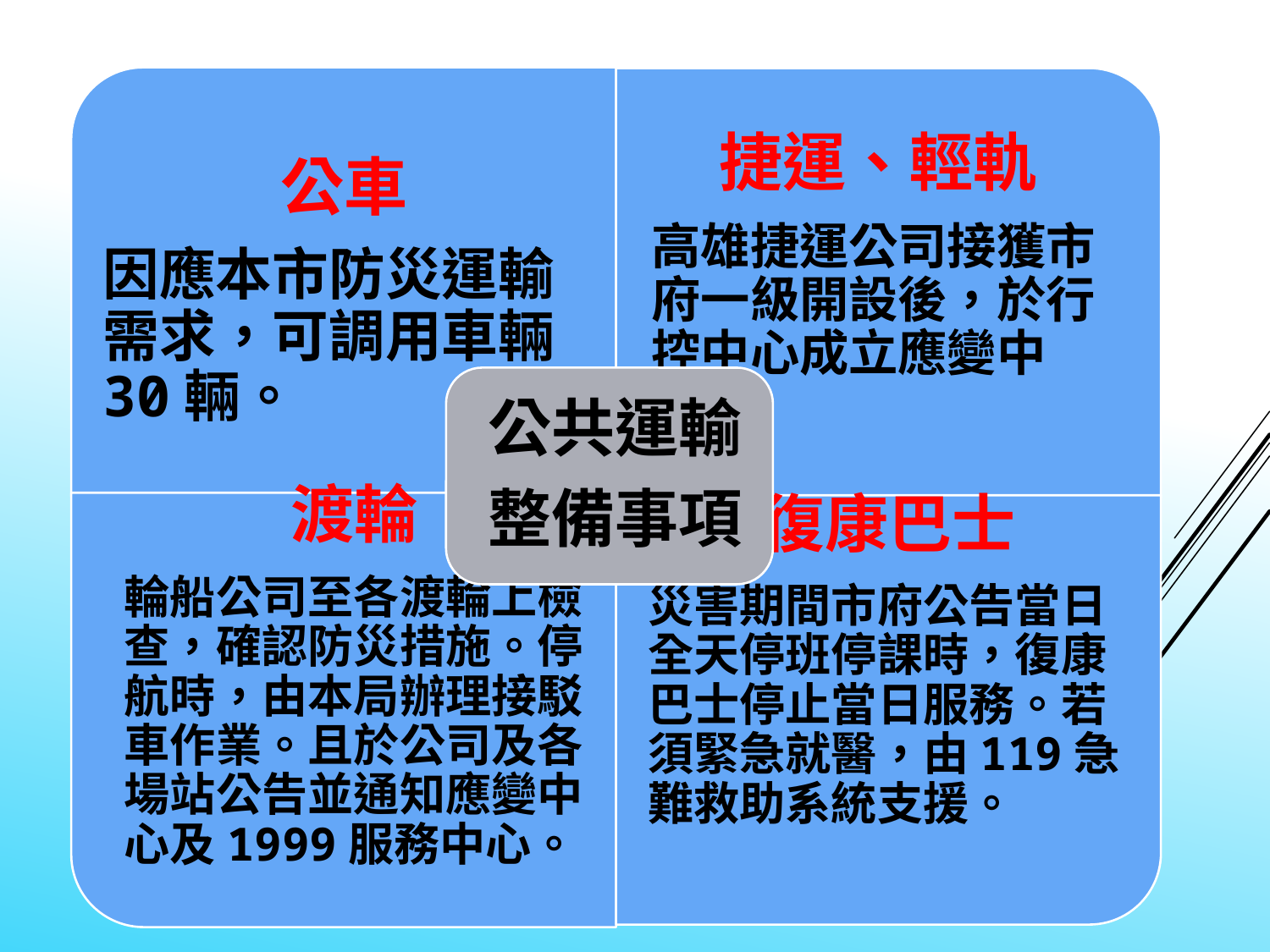

公車
因應本市防災運輸需求，可調用車輛30輛。
捷運、輕軌
高雄捷運公司接獲市府一級開設後，於行控中心成立應變中心。
渡輪
輪船公司至各渡輪上檢查，確認防災措施。停航時，由本局辦理接駁車作業。且於公司及各場站公告並通知應變中心及1999服務中心。

復康巴士
災害期間市府公告當日全天停班停課時，復康巴士停止當日服務。若須緊急就醫，由119急難救助系統支援。

公共運輸
整備事項